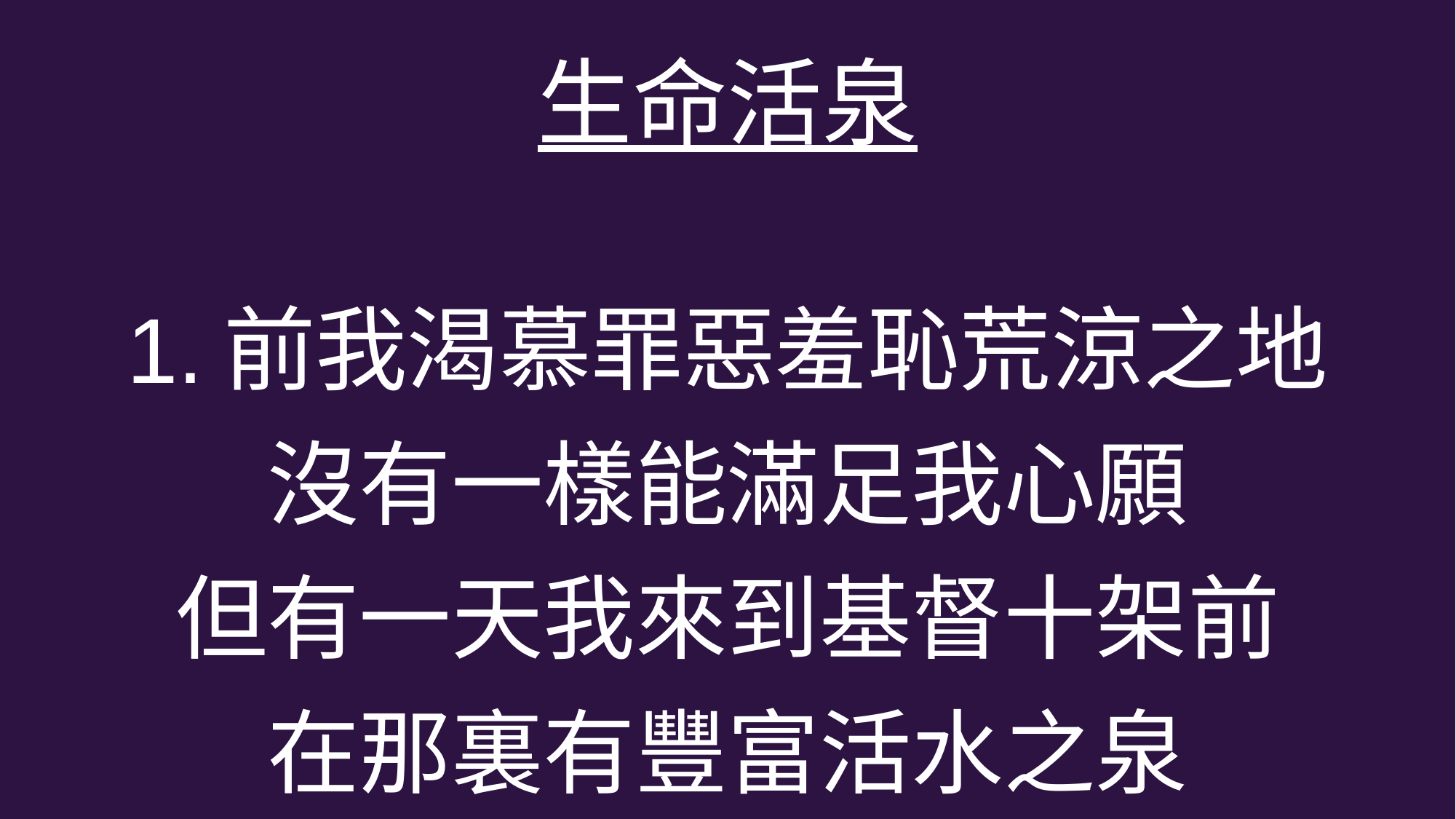

生命活泉

1.前我渴慕罪惡羞恥荒涼之地
沒有一樣能滿足我心願
但有一天我來到基督十架前
在那裏有豐富活水之泉